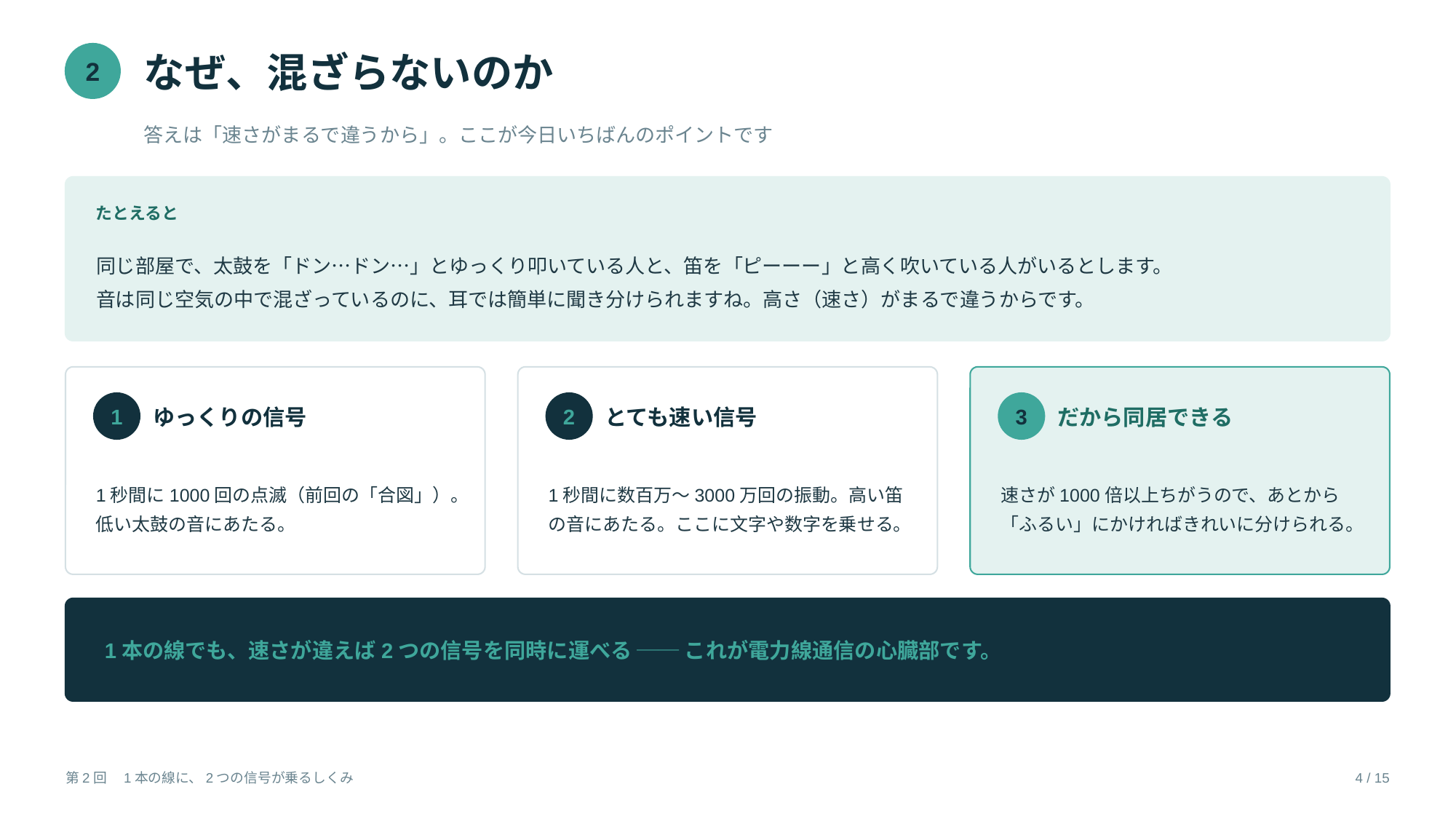

なぜ、混ざらないのか

2
答えは「速さがまるで違うから」。ここが今日いちばんのポイントです

たとえると
同じ部屋で、太鼓を「ドン…ドン…」とゆっくり叩いている人と、笛を「ピーーー」と高く吹いている人がいるとします。
音は同じ空気の中で混ざっているのに、耳では簡単に聞き分けられますね。高さ（速さ）がまるで違うからです。

1
ゆっくりの信号

2
とても速い信号

3
だから同居できる
1秒間に1000回の点滅（前回の「合図」）。低い太鼓の音にあたる。
1秒間に数百万〜3000万回の振動。高い笛の音にあたる。ここに文字や数字を乗せる。
速さが1000倍以上ちがうので、あとから「ふるい」にかければきれいに分けられる。

1本の線でも、速さが違えば2つの信号を同時に運べる ── これが電力線通信の心臓部です。
第2回　1本の線に、2つの信号が乗るしくみ
4 / 15